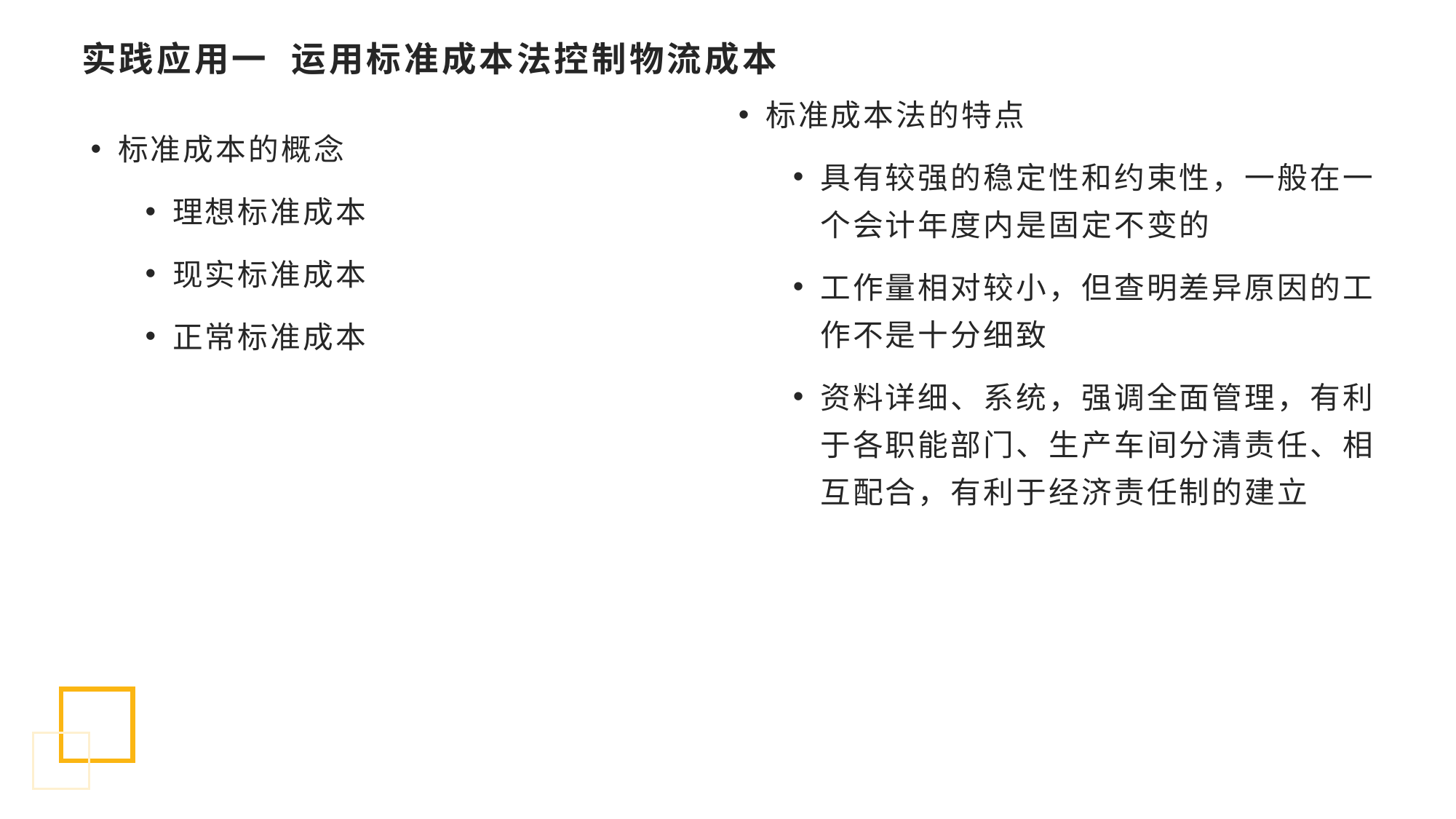

# 实践应用一  运用标准成本法控制物流成本
标准成本法的特点
具有较强的稳定性和约束性，一般在一个会计年度内是固定不变的
工作量相对较小，但查明差异原因的工作不是十分细致
资料详细、系统，强调全面管理，有利于各职能部门、生产车间分清责任、相互配合，有利于经济责任制的建立
标准成本的概念
理想标准成本
现实标准成本
正常标准成本